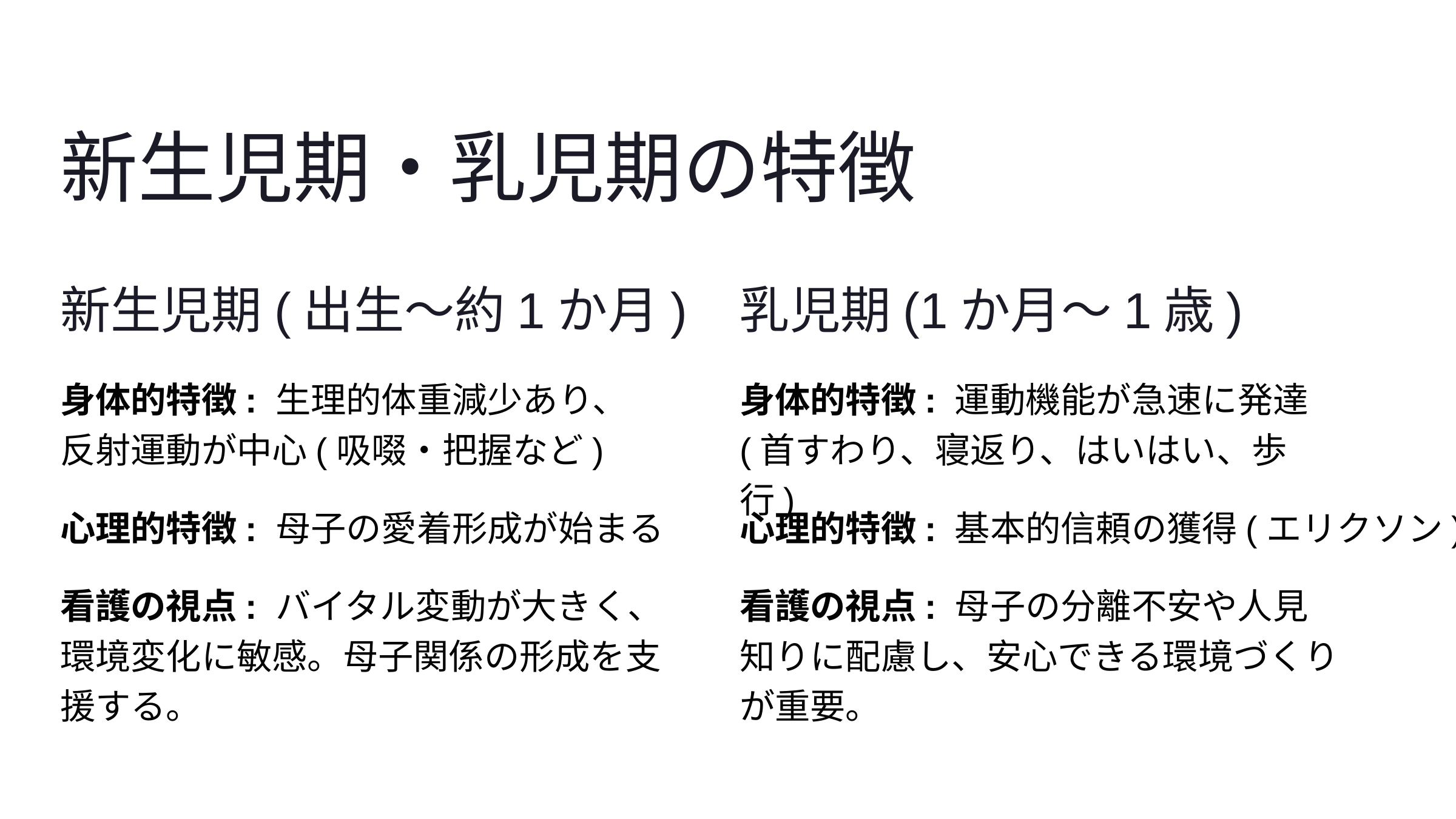

新生児期・乳児期の特徴
新生児期(出生〜約1か月)
乳児期(1か月〜1歳)
身体的特徴: 生理的体重減少あり、反射運動が中心(吸啜・把握など)
身体的特徴: 運動機能が急速に発達(首すわり、寝返り、はいはい、歩行)
心理的特徴: 母子の愛着形成が始まる
心理的特徴: 基本的信頼の獲得(エリクソン)
看護の視点: バイタル変動が大きく、環境変化に敏感。母子関係の形成を支援する。
看護の視点: 母子の分離不安や人見知りに配慮し、安心できる環境づくりが重要。